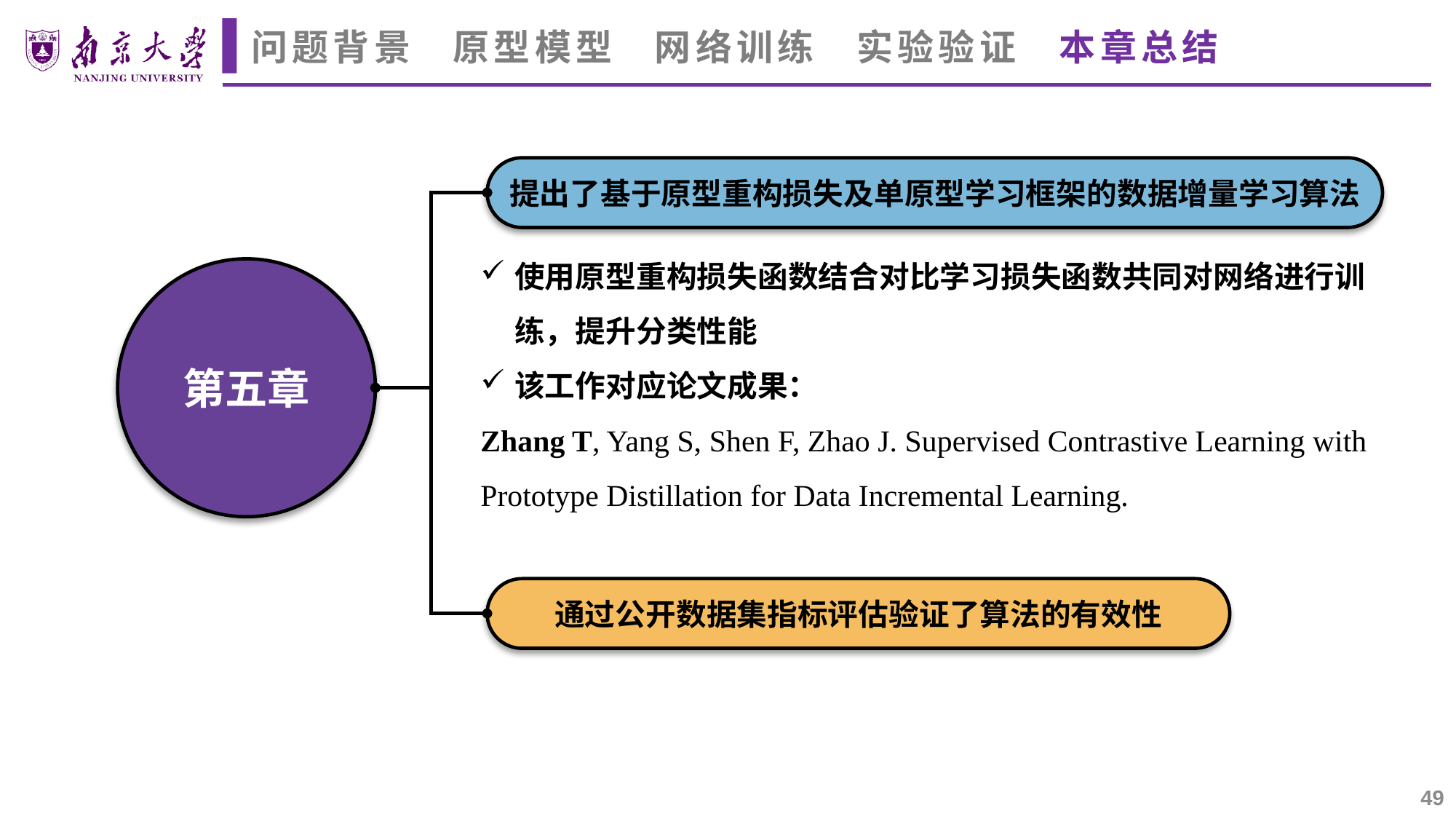

问题背景   原型模型   网络训练   实验验证   本章总结
提出了基于原型重构损失及单原型学习框架的数据增量学习算法
使用原型重构损失函数结合对比学习损失函数共同对网络进行训练，提升分类性能
该工作对应论文成果：
Zhang T, Yang S, Shen F, Zhao J. Supervised Contrastive Learning with Prototype Distillation for Data Incremental Learning.

第五章
通过公开数据集指标评估验证了算法的有效性
49